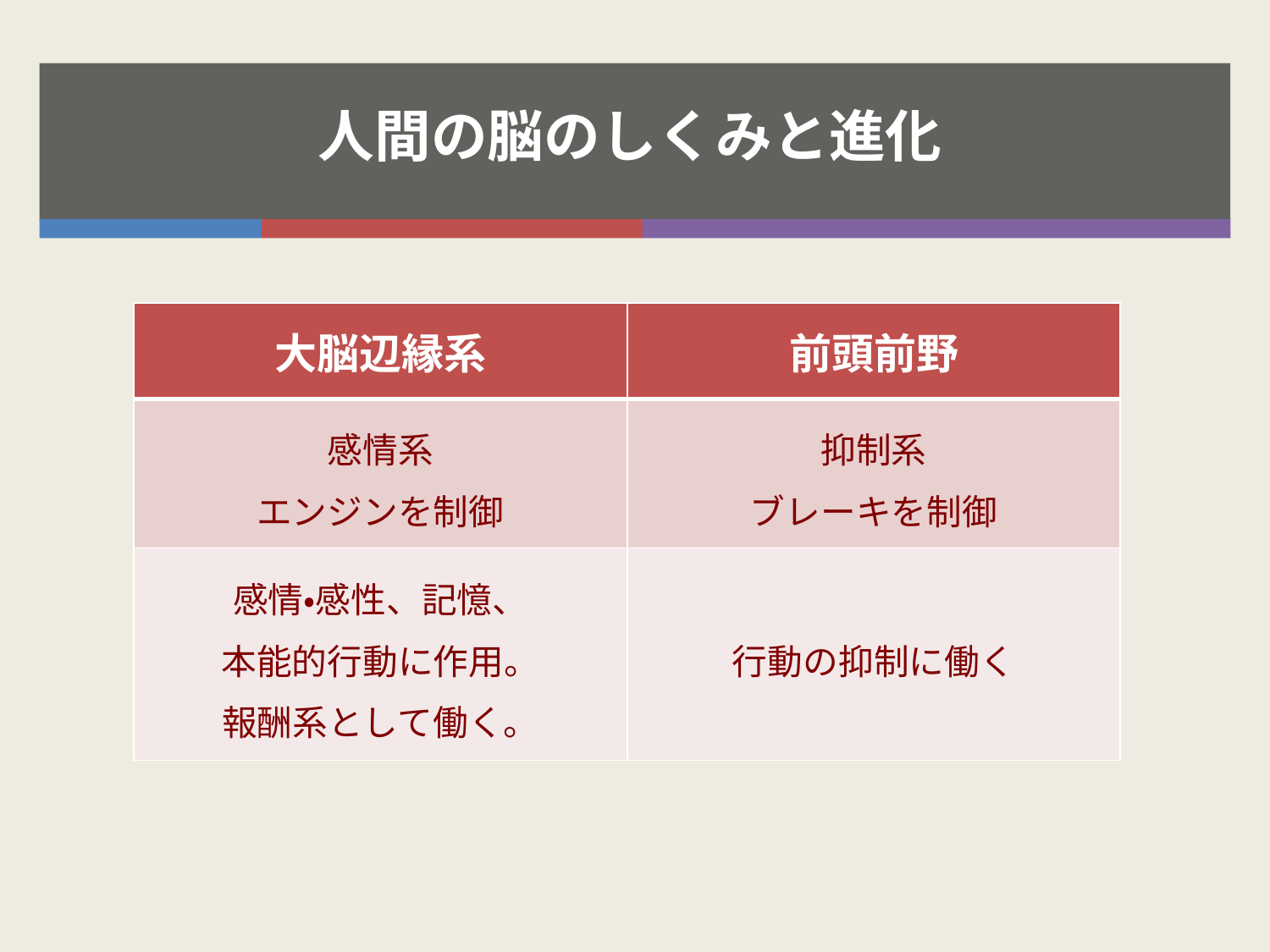

人間の脳のしくみと進化
| 大脳辺縁系 | 前頭前野 |
| --- | --- |
| 感情系 エンジンを制御 | 抑制系 ブレーキを制御 |
| 感情・感性、記憶、 本能的行動に作用。 報酬系として働く。 | 行動の抑制に働く |